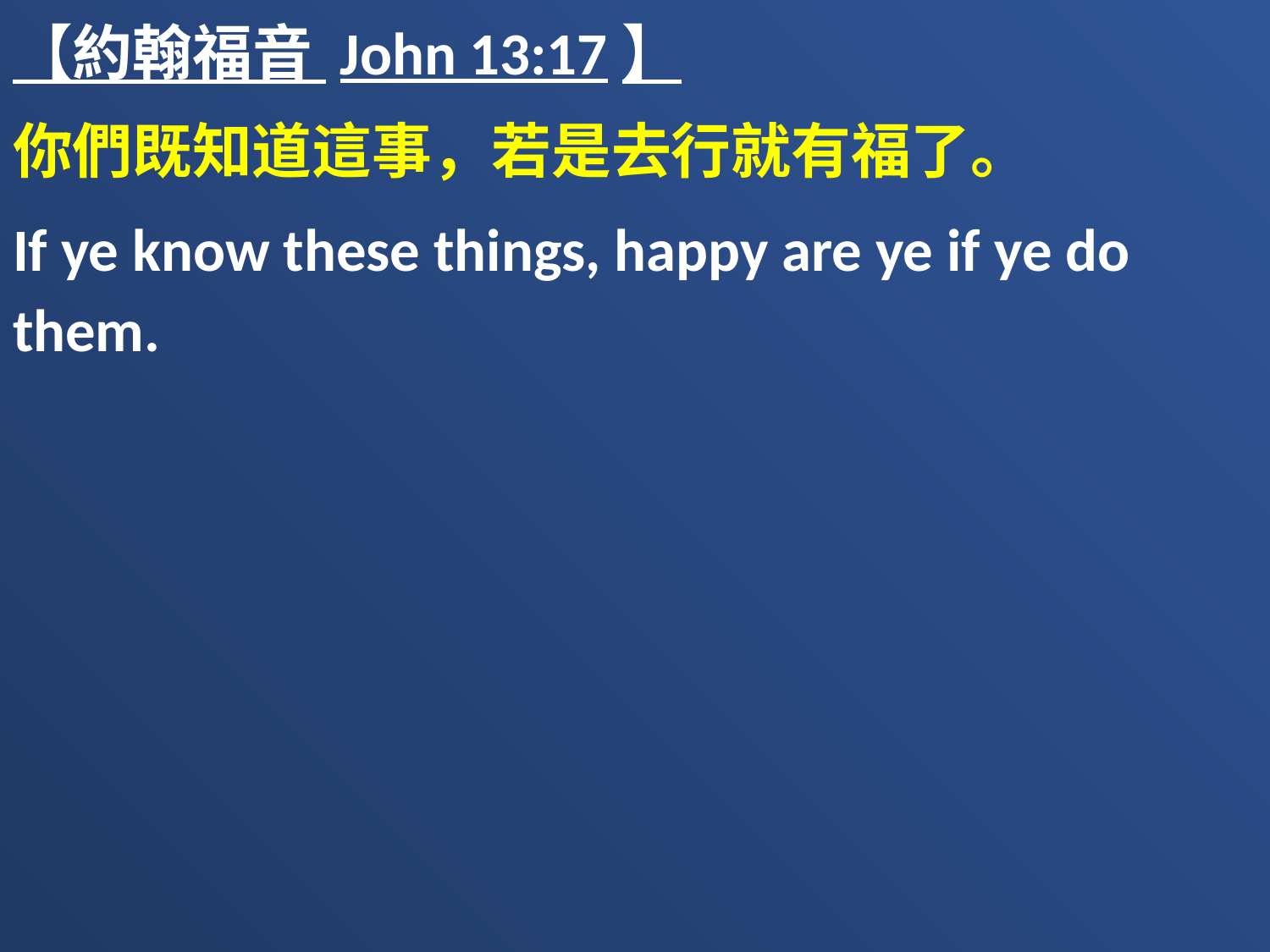

【約翰福音 John 13:17】
你們既知道這事，若是去行就有福了。
If ye know these things, happy are ye if ye do them.